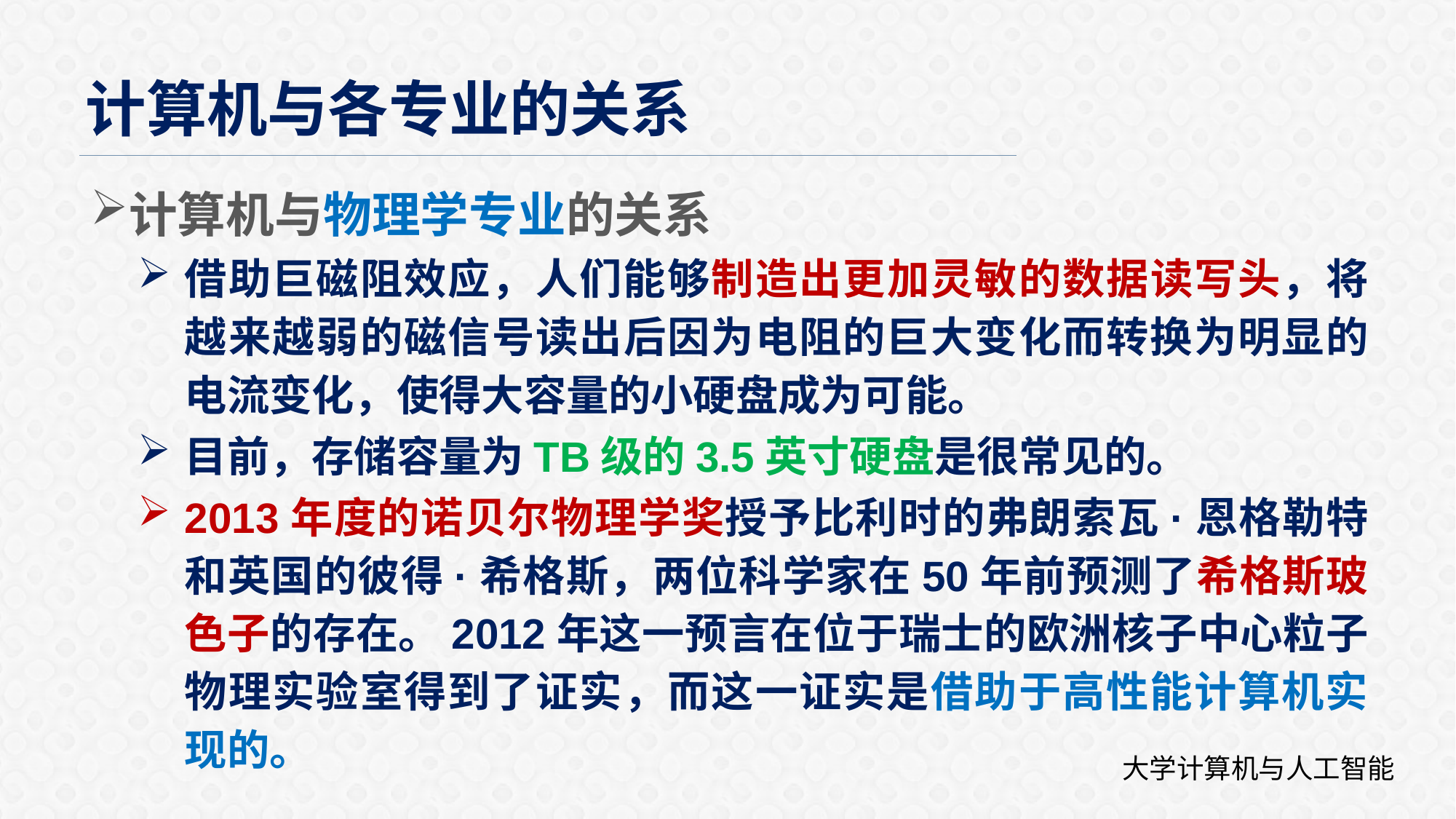

计算机与各专业的关系
计算机与物理学专业的关系
借助巨磁阻效应，人们能够制造出更加灵敏的数据读写头，将越来越弱的磁信号读出后因为电阻的巨大变化而转换为明显的电流变化，使得大容量的小硬盘成为可能。
目前，存储容量为TB级的3.5英寸硬盘是很常见的。
2013年度的诺贝尔物理学奖授予比利时的弗朗索瓦·恩格勒特和英国的彼得·希格斯，两位科学家在50年前预测了希格斯玻色子的存在。2012年这一预言在位于瑞士的欧洲核子中心粒子物理实验室得到了证实，而这一证实是借助于高性能计算机实现的。